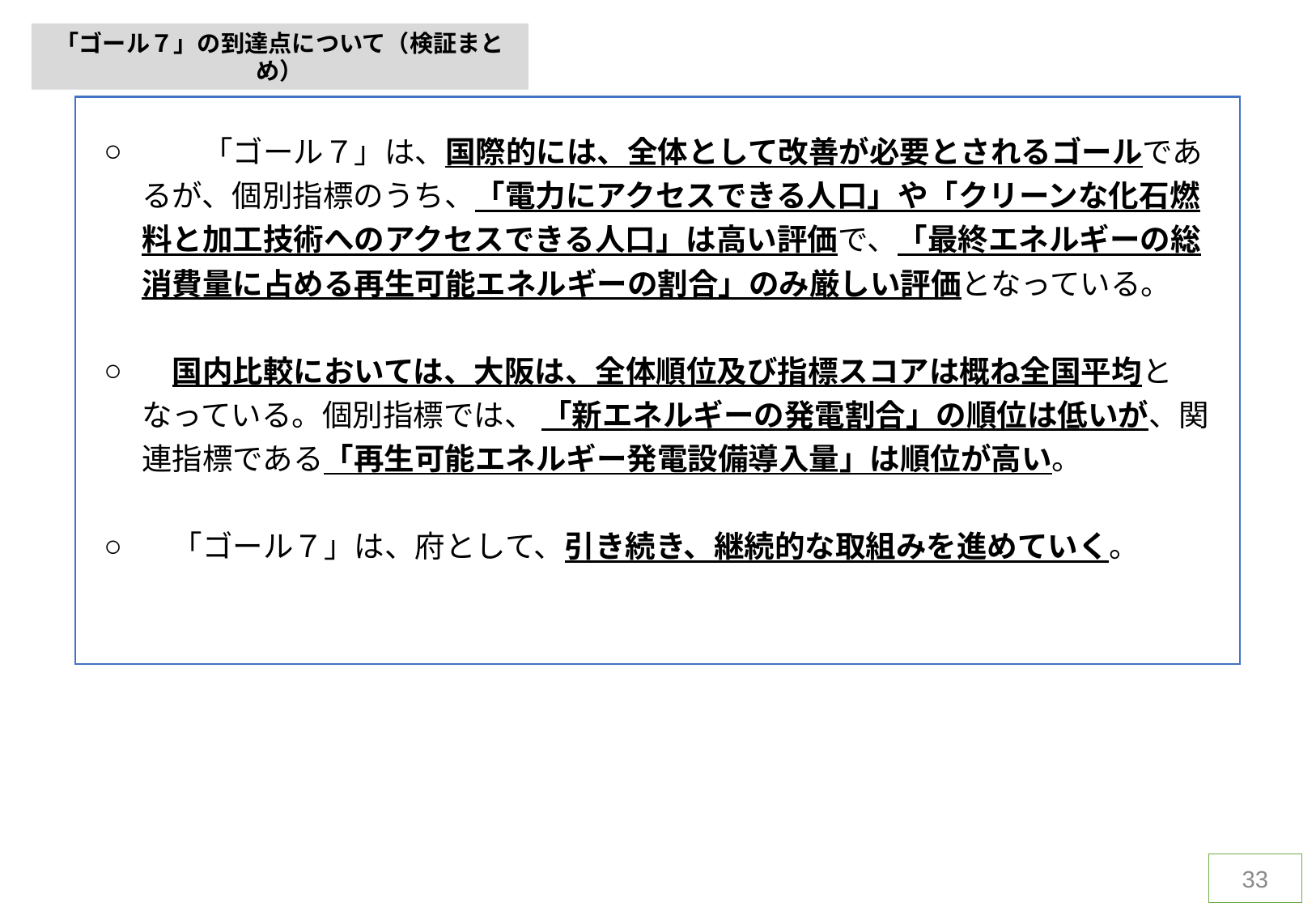

「ゴール７」の到達点について（検証まとめ）
　　「ゴール７」は、国際的には、全体として改善が必要とされるゴールであるが、個別指標のうち、「電力にアクセスできる人口」や「クリーンな化石燃料と加工技術へのアクセスできる人口」は高い評価で、「最終エネルギーの総消費量に占める再生可能エネルギーの割合」のみ厳しい評価となっている。

　国内比較においては、大阪は、全体順位及び指標スコアは概ね全国平均となっている。個別指標では、 「新エネルギーの発電割合」の順位は低いが、関連指標である「再生可能エネルギー発電設備導入量」は順位が高い。

　「ゴール７」は、府として、引き続き、継続的な取組みを進めていく。

33